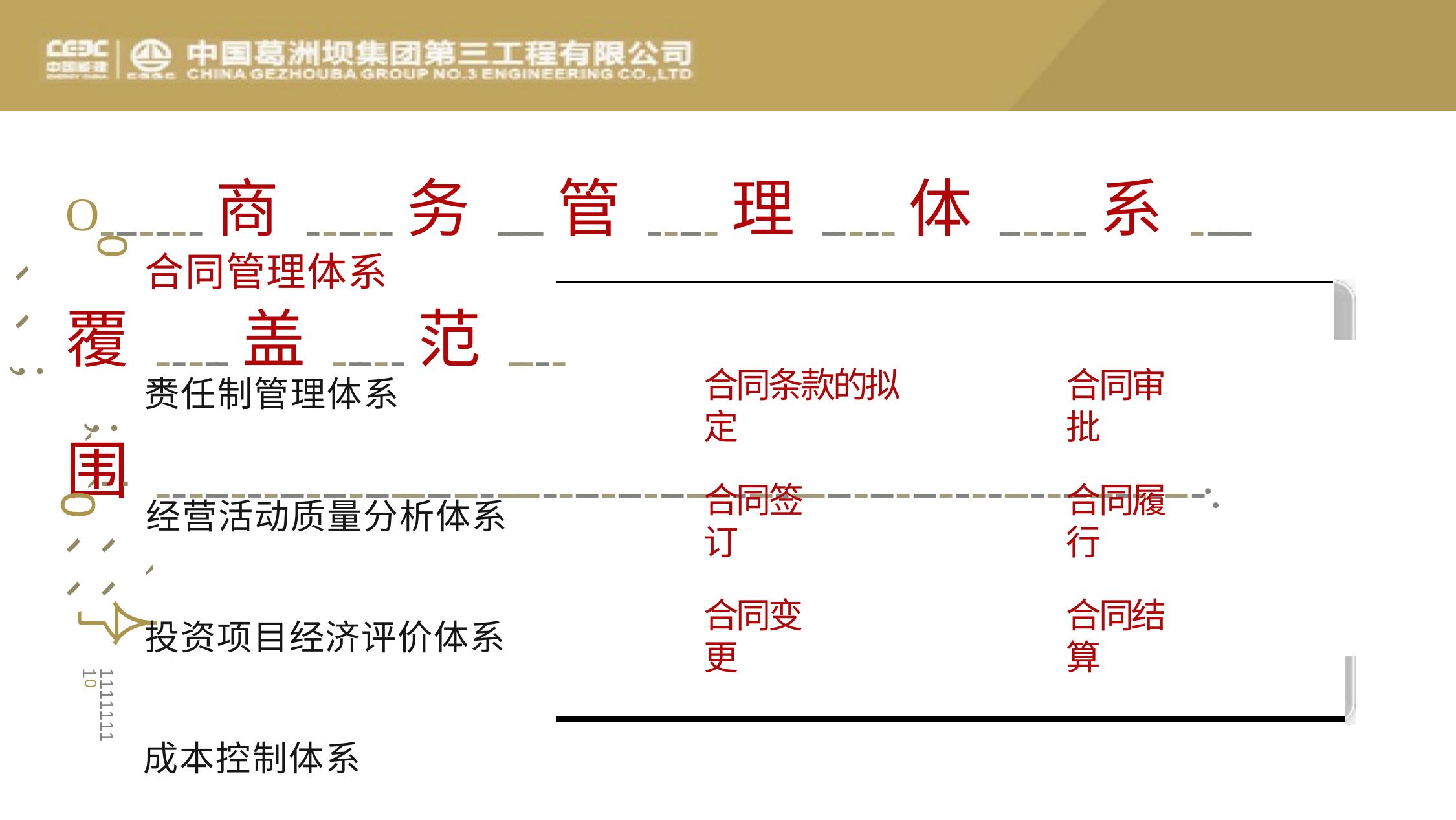

# O-------商------务----管-----理-----体------系-----覆-----盖-----范----围---------------------------------------------------------------------------·.
0 、、；人Y
合同管理体系

合同条款的拟定
合同审批
赉任制管理体系
；:｀`0
合同签订
合同履行
经营活动质量分析体系
、、
`
、、
合同变更
合同结算
人了
投资项目经济评价体系

111111110

成本控制体系